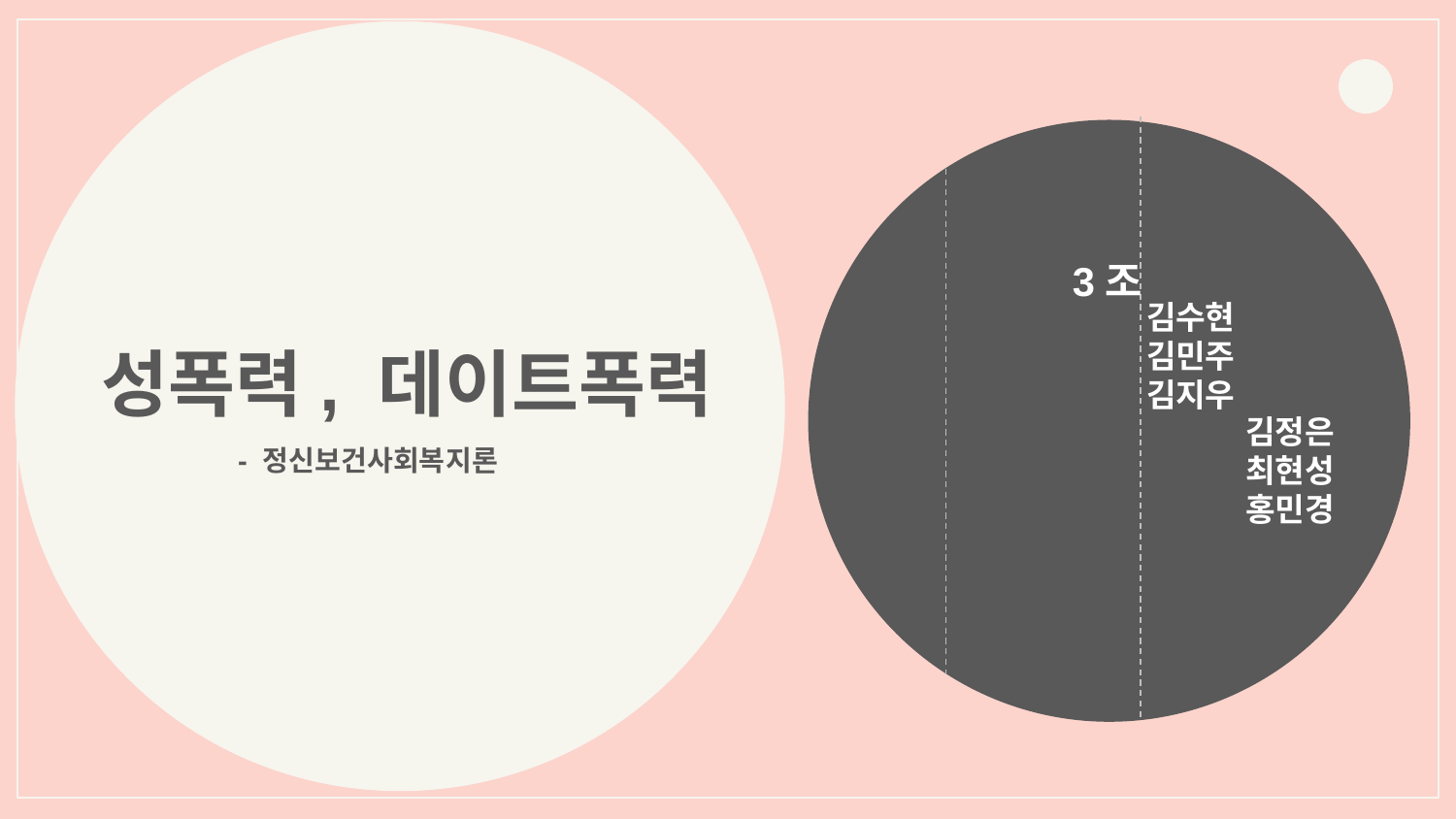

3조
3조
성폭력, 데이트폭력
                 - 정신보건사회복지론
김수현
김민주
김지우
김정은
최현성
홍민경